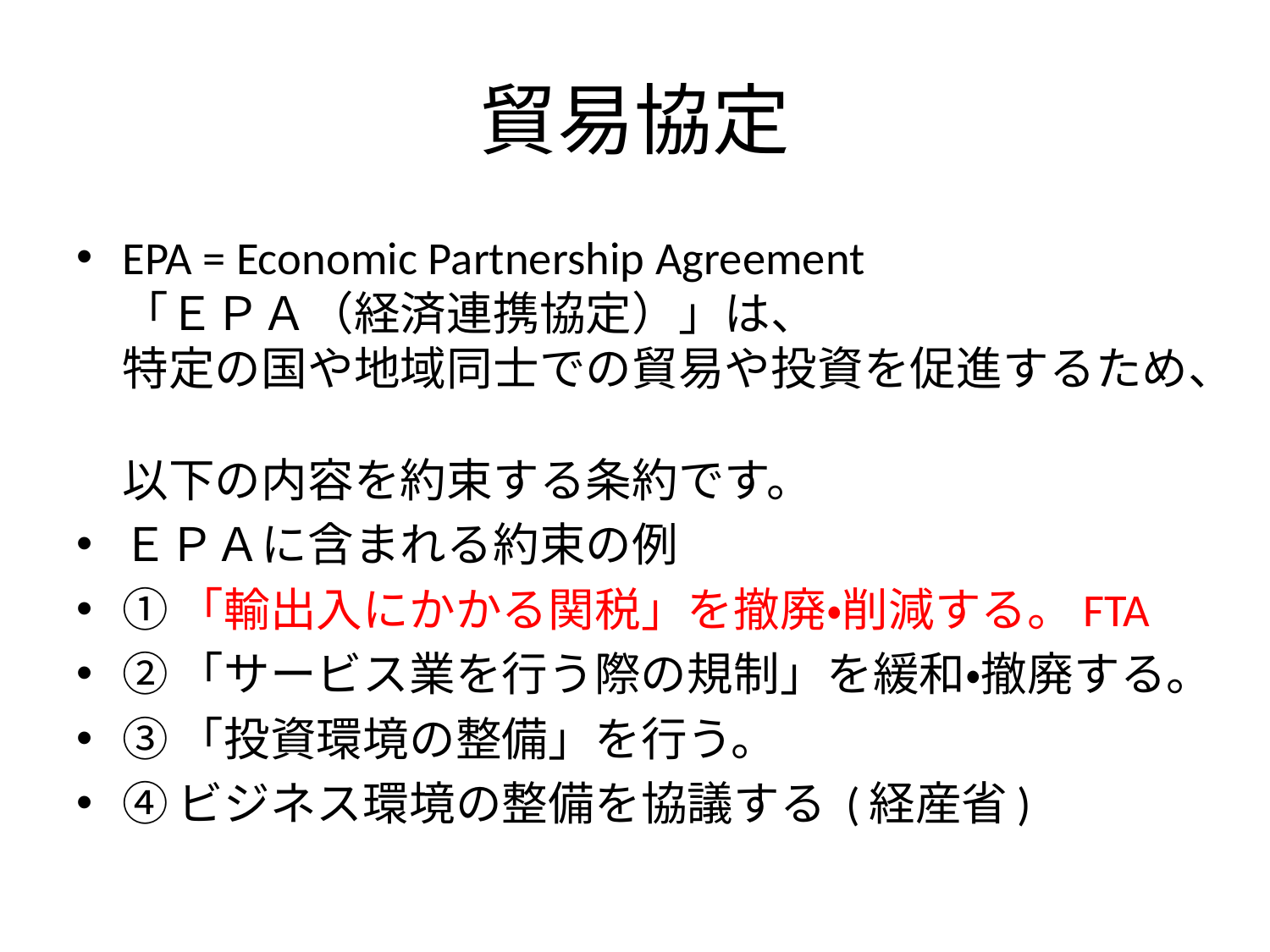

# 貿易協定
EPA = Economic Partnership Agreement
「ＥＰＡ（経済連携協定）」は、
特定の国や地域同士での貿易や投資を促進するため、
以下の内容を約束する条約です。
ＥＰＡに含まれる約束の例
①「輸出入にかかる関税」を撤廃・削減する。FTA
②「サービス業を行う際の規制」を緩和・撤廃する。
③「投資環境の整備」を行う。
④ビジネス環境の整備を協議する (経産省)